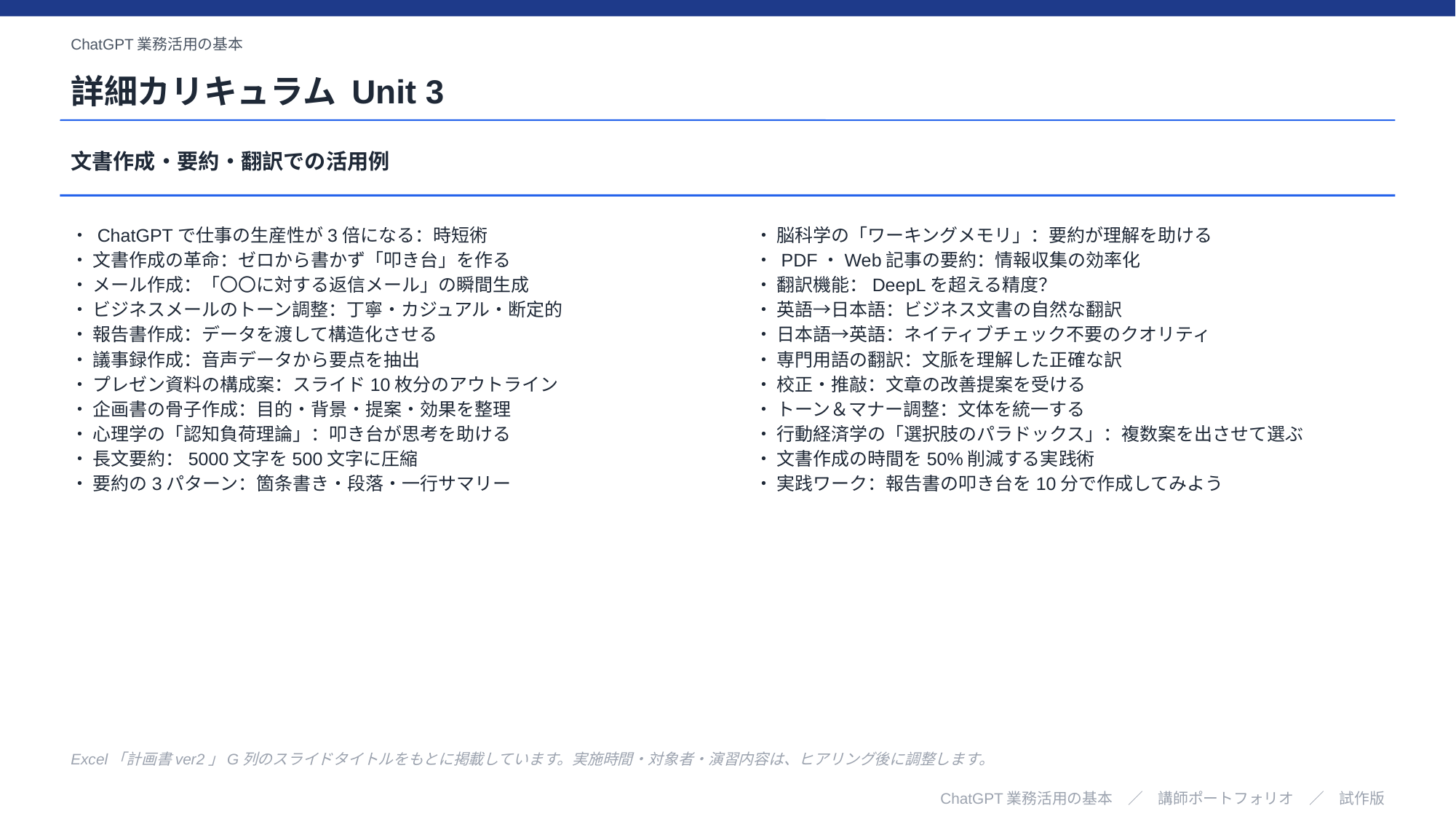

ChatGPT業務活用の基本
詳細カリキュラム Unit 3

文書作成・要約・翻訳での活用例

・ ChatGPTで仕事の生産性が3倍になる：時短術
・ 文書作成の革命：ゼロから書かず「叩き台」を作る
・ メール作成：「〇〇に対する返信メール」の瞬間生成
・ ビジネスメールのトーン調整：丁寧・カジュアル・断定的
・ 報告書作成：データを渡して構造化させる
・ 議事録作成：音声データから要点を抽出
・ プレゼン資料の構成案：スライド10枚分のアウトライン
・ 企画書の骨子作成：目的・背景・提案・効果を整理
・ 心理学の「認知負荷理論」：叩き台が思考を助ける
・ 長文要約：5000文字を500文字に圧縮
・ 要約の3パターン：箇条書き・段落・一行サマリー
・ 脳科学の「ワーキングメモリ」：要約が理解を助ける
・ PDF・Web記事の要約：情報収集の効率化
・ 翻訳機能：DeepLを超える精度？
・ 英語→日本語：ビジネス文書の自然な翻訳
・ 日本語→英語：ネイティブチェック不要のクオリティ
・ 専門用語の翻訳：文脈を理解した正確な訳
・ 校正・推敲：文章の改善提案を受ける
・ トーン＆マナー調整：文体を統一する
・ 行動経済学の「選択肢のパラドックス」：複数案を出させて選ぶ
・ 文書作成の時間を50%削減する実践術
・ 実践ワーク：報告書の叩き台を10分で作成してみよう
Excel「計画書ver2」G列のスライドタイトルをもとに掲載しています。実施時間・対象者・演習内容は、ヒアリング後に調整します。
ChatGPT業務活用の基本　／　講師ポートフォリオ　／　試作版